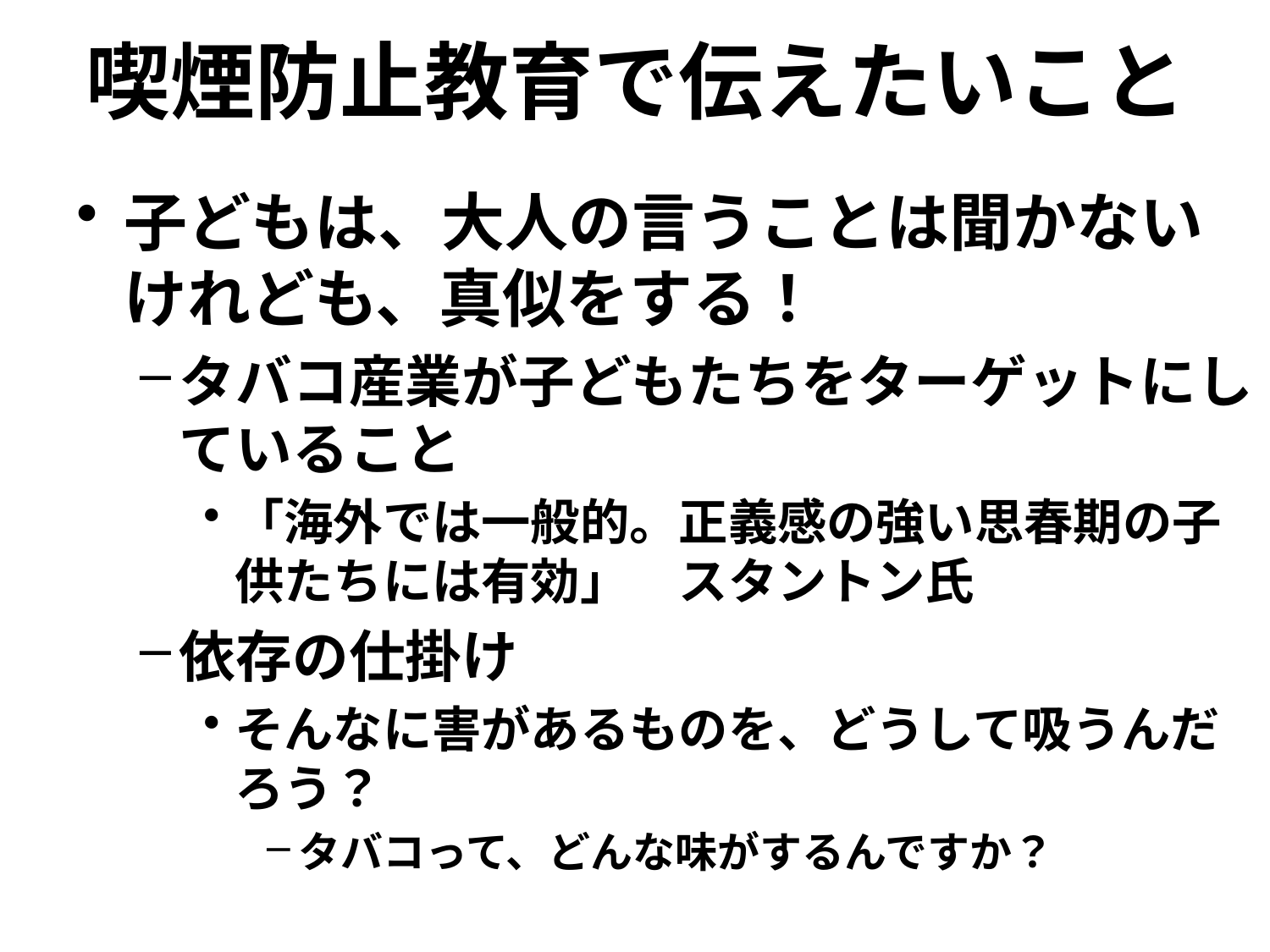

# 喫煙防止教育で伝えたいこと
子どもは、大人の言うことは聞かないけれども、真似をする！
タバコ産業が子どもたちをターゲットにしていること
「海外では一般的。正義感の強い思春期の子供たちには有効」　スタントン氏
依存の仕掛け
そんなに害があるものを、どうして吸うんだろう？
タバコって、どんな味がするんですか？